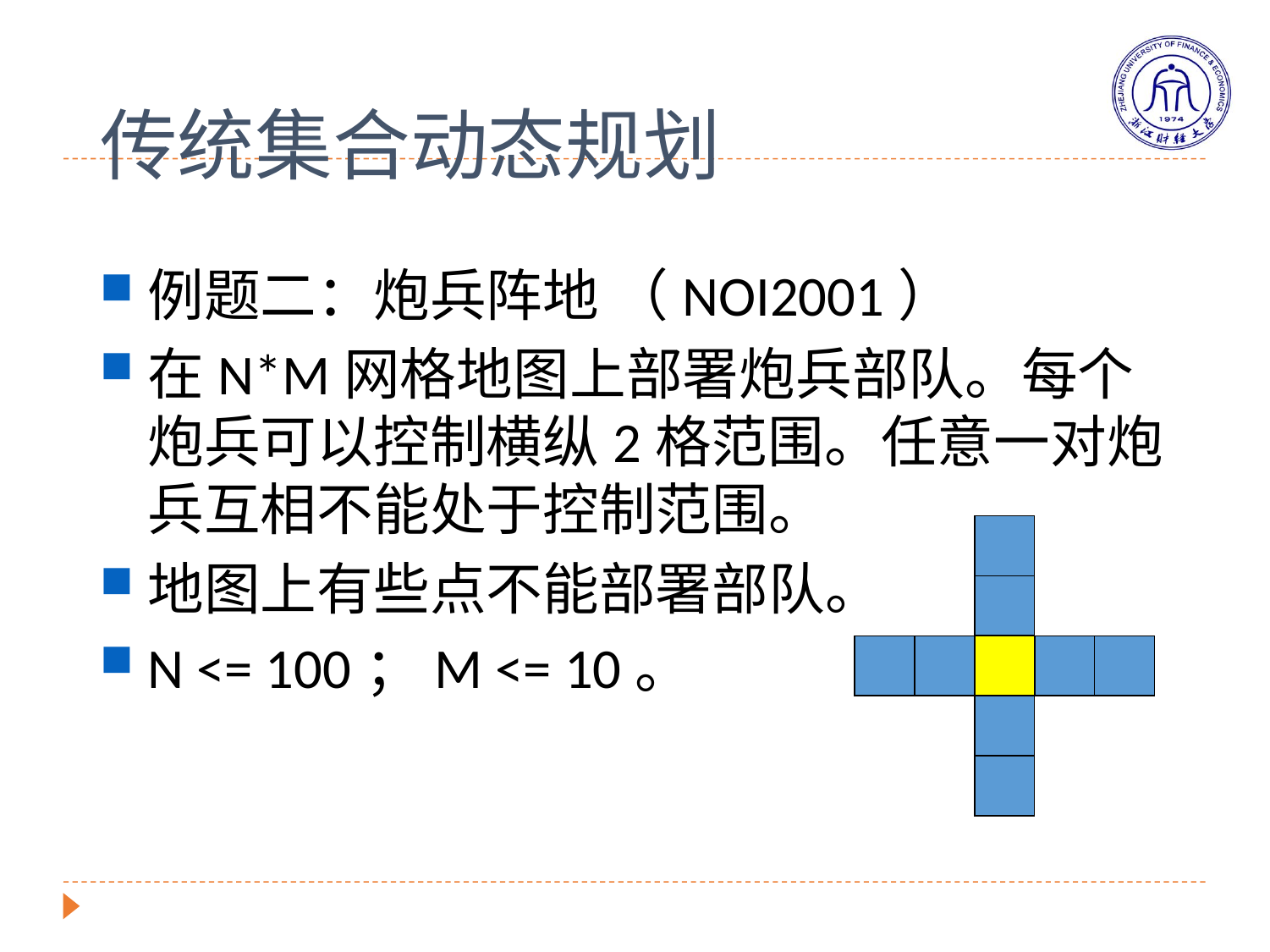

# 传统集合动态规划
例题二：炮兵阵地 （NOI2001）
在N*M网格地图上部署炮兵部队。每个炮兵可以控制横纵2格范围。任意一对炮兵互相不能处于控制范围。
地图上有些点不能部署部队。
N <= 100；M <= 10。